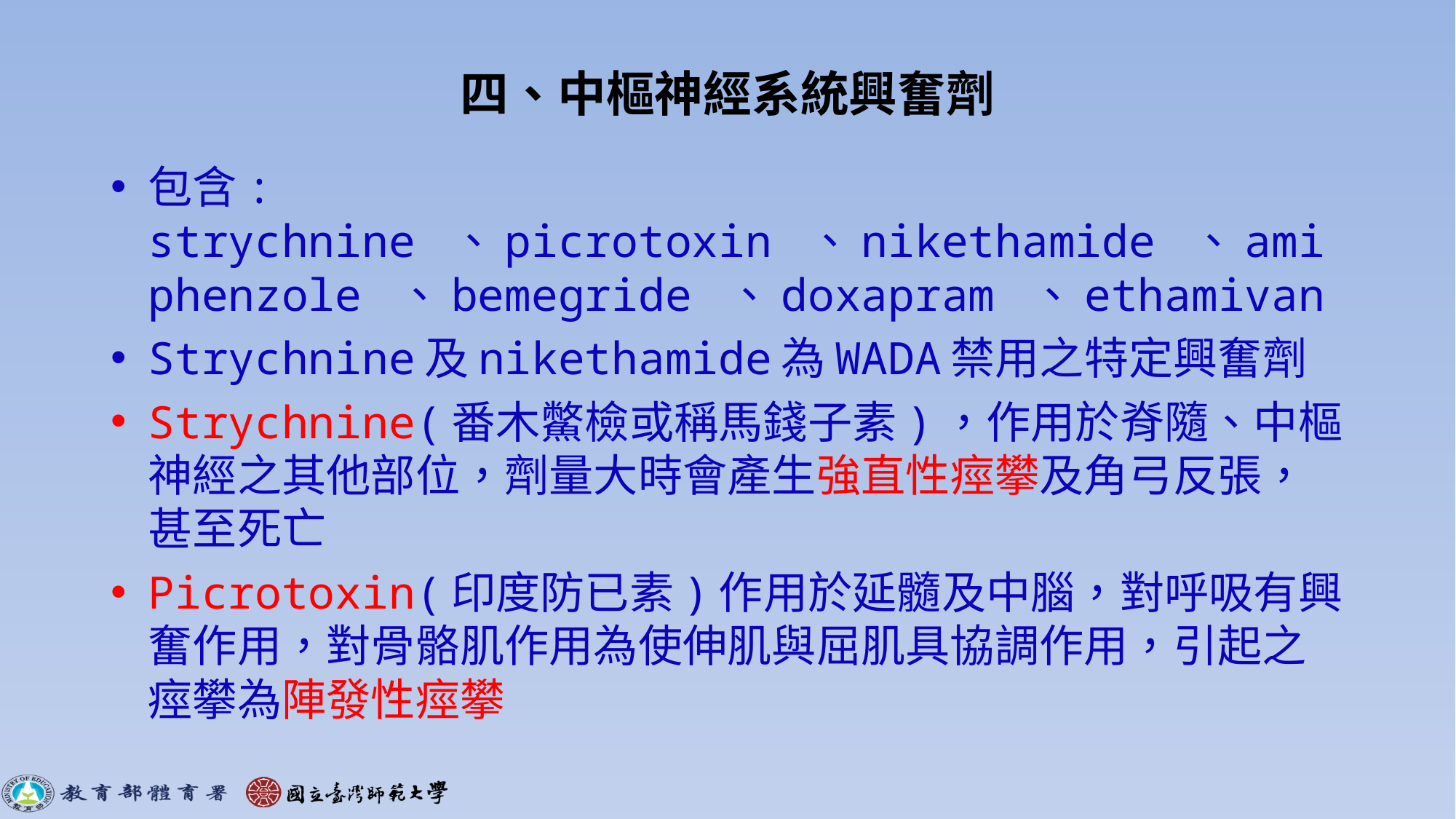

# 四、中樞神經系統興奮劑
包含: strychnine 、picrotoxin 、nikethamide 、amiphenzole 、bemegride 、doxapram 、ethamivan
Strychnine及nikethamide為WADA禁用之特定興奮劑
Strychnine(番木鱉檢或稱馬錢子素)，作用於脊隨、中樞神經之其他部位，劑量大時會產生強直性痙攀及角弓反張，甚至死亡
Picrotoxin(印度防已素)作用於延髓及中腦，對呼吸有興奮作用，對骨骼肌作用為使伸肌與屈肌具協調作用，引起之痙攀為陣發性痙攀